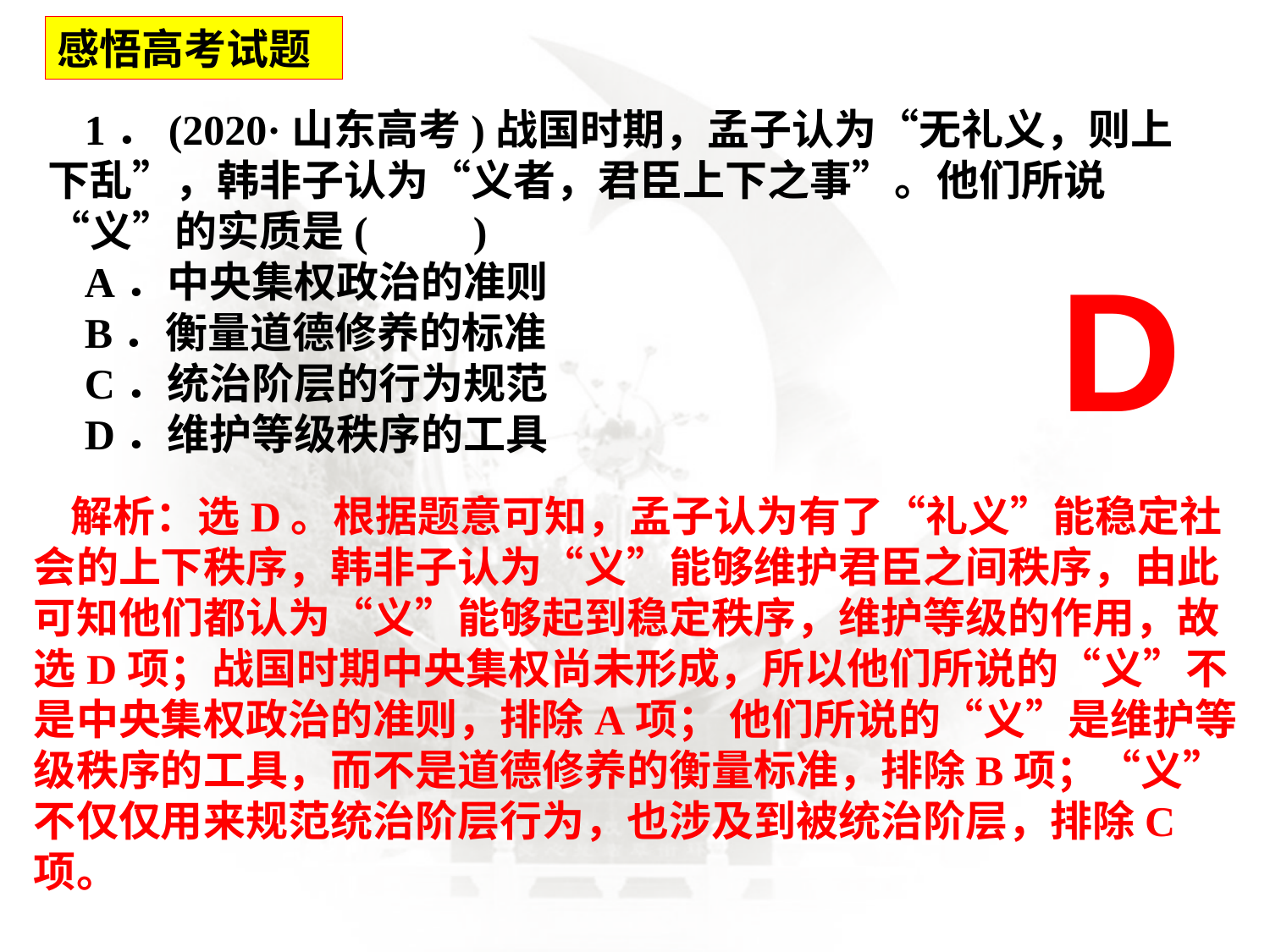

感悟高考试题
1．(2020·山东高考)战国时期，孟子认为“无礼义，则上下乱”，韩非子认为“义者，君臣上下之事”。他们所说“义”的实质是(　　)
A．中央集权政治的准则
B．衡量道德修养的标准
C．统治阶层的行为规范
D．维护等级秩序的工具
D
解析：选D。根据题意可知，孟子认为有了“礼义”能稳定社会的上下秩序，韩非子认为“义”能够维护君臣之间秩序，由此可知他们都认为“义”能够起到稳定秩序，维护等级的作用，故选D项；战国时期中央集权尚未形成，所以他们所说的“义”不是中央集权政治的准则，排除A项； 他们所说的“义”是维护等级秩序的工具，而不是道德修养的衡量标准，排除B项；“义”不仅仅用来规范统治阶层行为，也涉及到被统治阶层，排除C项。